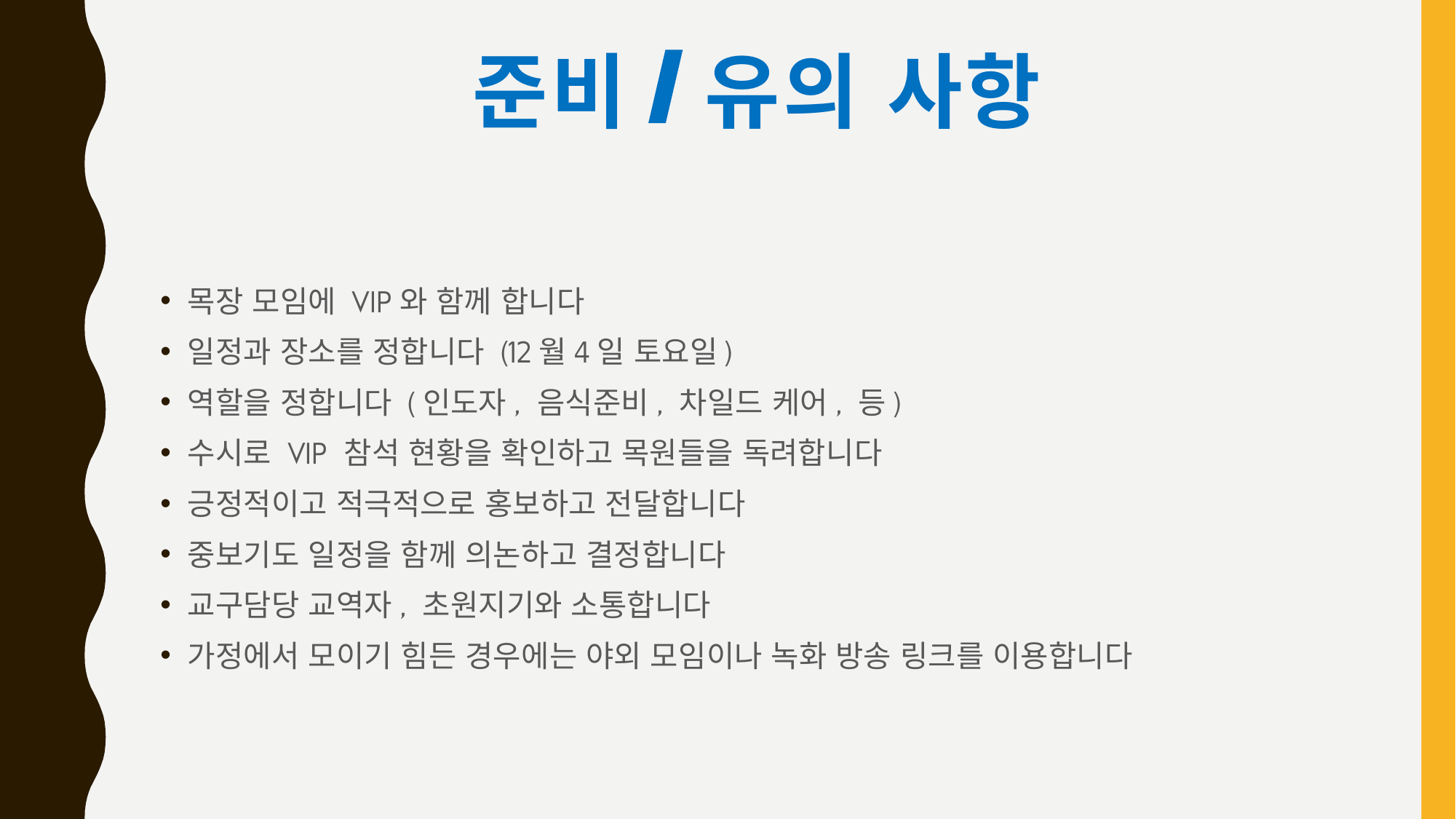

# 준비/유의 사항
목장 모임에 VIP와 함께 합니다
일정과 장소를 정합니다 (12월4일 토요일)
역할을 정합니다 (인도자, 음식준비, 차일드 케어, 등)
수시로 VIP 참석 현황을 확인하고 목원들을 독려합니다
긍정적이고 적극적으로 홍보하고 전달합니다
중보기도 일정을 함께 의논하고 결정합니다
교구담당 교역자, 초원지기와 소통합니다
가정에서 모이기 힘든 경우에는 야외 모임이나 녹화 방송 링크를 이용합니다